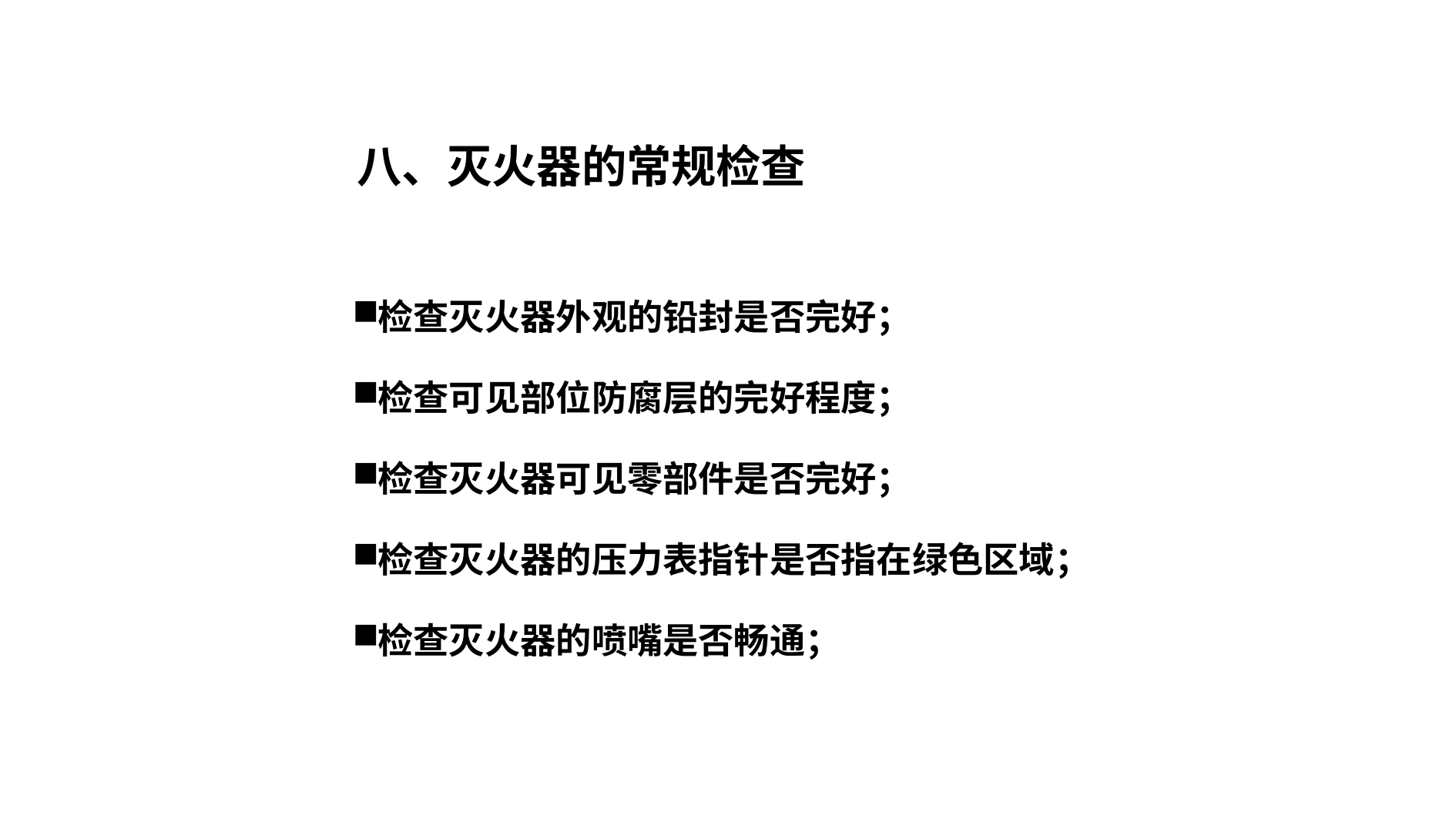

八、灭火器的常规检查
检查灭火器外观的铅封是否完好；
检查可见部位防腐层的完好程度；
检查灭火器可见零部件是否完好；
检查灭火器的压力表指针是否指在绿色区域；
检查灭火器的喷嘴是否畅通；